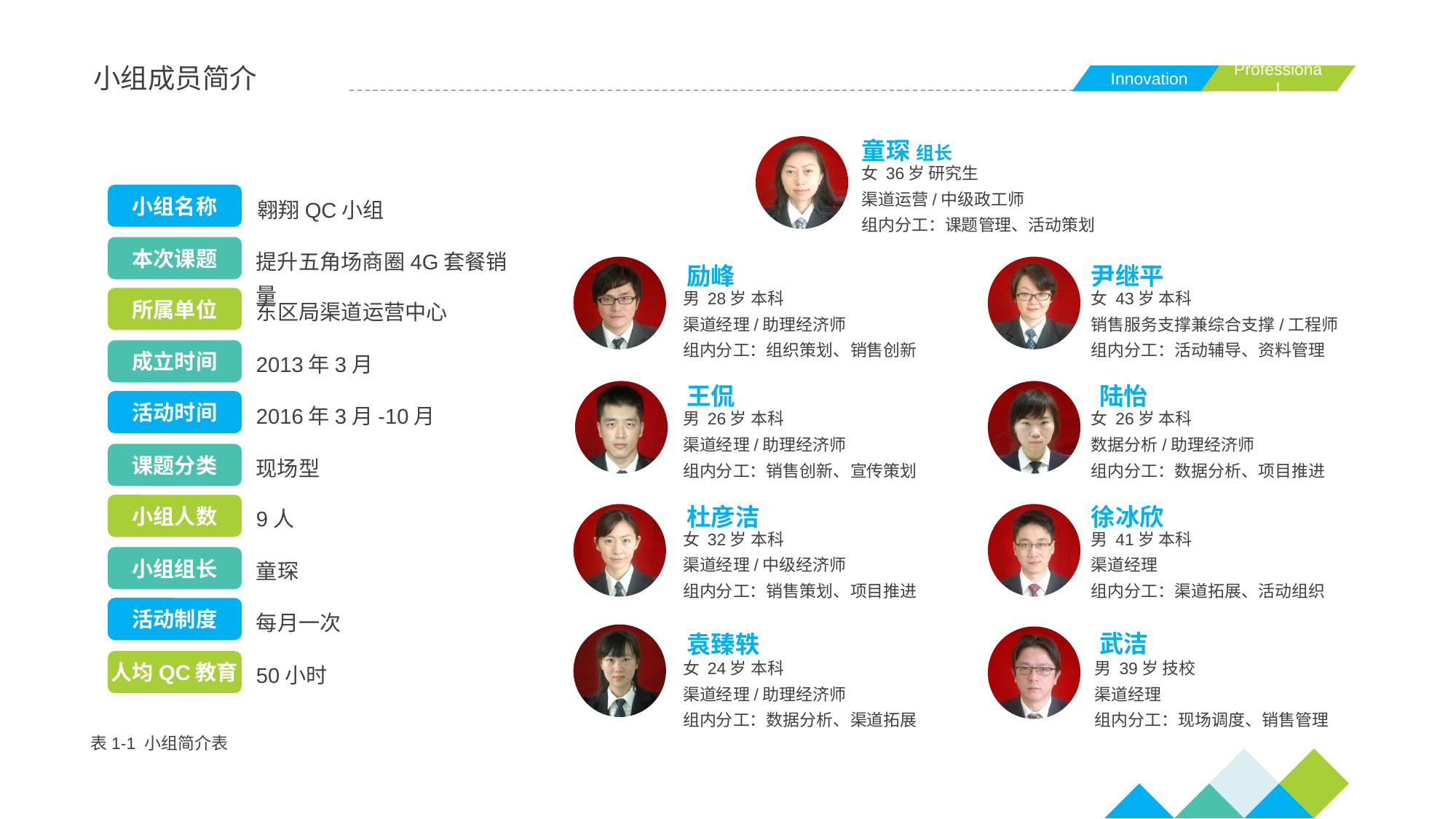

小组成员简介
童琛 组长

女 36岁 研究生
渠道运营/中级政工师
组内分工：课题管理、活动策划
翱翔QC小组
小组名称
提升五角场商圈4G套餐销量
本次课题
励峰
尹继平

男 28岁 本科
渠道经理/助理经济师
组内分工：组织策划、销售创新
女 43岁 本科
销售服务支撑兼综合支撑/工程师
组内分工：活动辅导、资料管理
东区局渠道运营中心
所属单位
2013年3月
成立时间
王侃
陆怡

2016年3月-10月
活动时间
男 26岁 本科
渠道经理/助理经济师
组内分工：销售创新、宣传策划
女 26岁 本科
数据分析/助理经济师
组内分工：数据分析、项目推进
现场型
课题分类
杜彦洁
徐冰欣
9人
小组人数

女 32岁 本科
渠道经理/中级经济师
组内分工：销售策划、项目推进
男 41岁 本科
渠道经理
组内分工：渠道拓展、活动组织
童琛
小组组长
每月一次
活动制度
武洁
袁臻轶

女 24岁 本科
渠道经理/助理经济师
组内分工：数据分析、渠道拓展
男 39岁 技校
渠道经理
组内分工：现场调度、销售管理
50小时
人均QC教育
表1-1 小组简介表